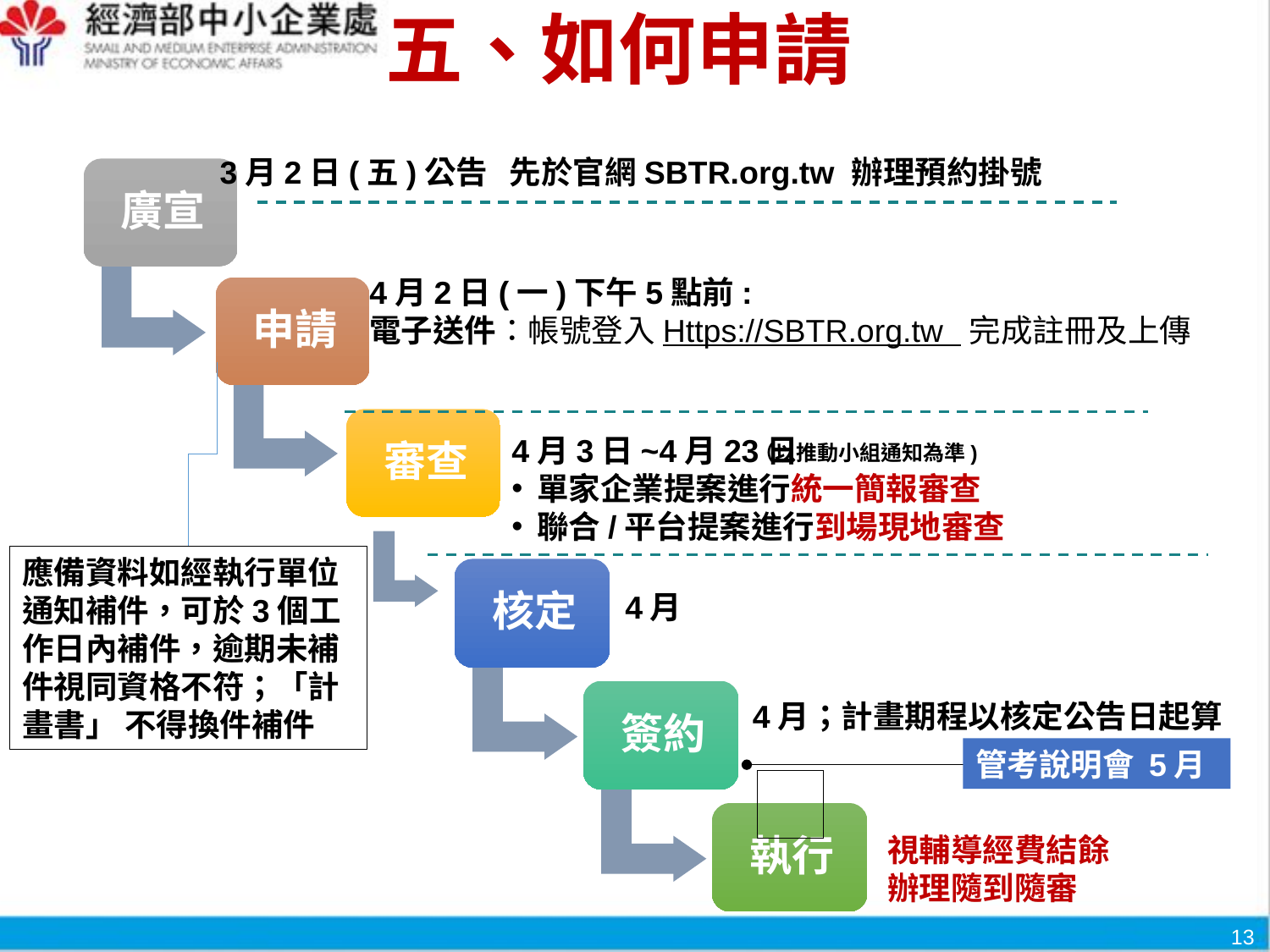

五、如何申請

廣宣
申請
審查
3月2日(五)公告   先於官網SBTR.org.tw 辦理預約掛號
4月2日(一)下午5點前:
電子送件：帳號登入Https://SBTR.org.tw  完成註冊及上傳

4月3日~4月23日
單家企業提案進行統一簡報審查
聯合/平台提案進行到場現地審查
（以推動小組通知為準)

應備資料如經執行單位通知補件，可於3個工作日內補件，逾期未補件視同資格不符；「計畫書」 不得換件補件
核定
簽約
執行
4月

4月；計畫期程以核定公告日起算
管考說明會 5月

視輔導經費結餘
辦理隨到隨審
13